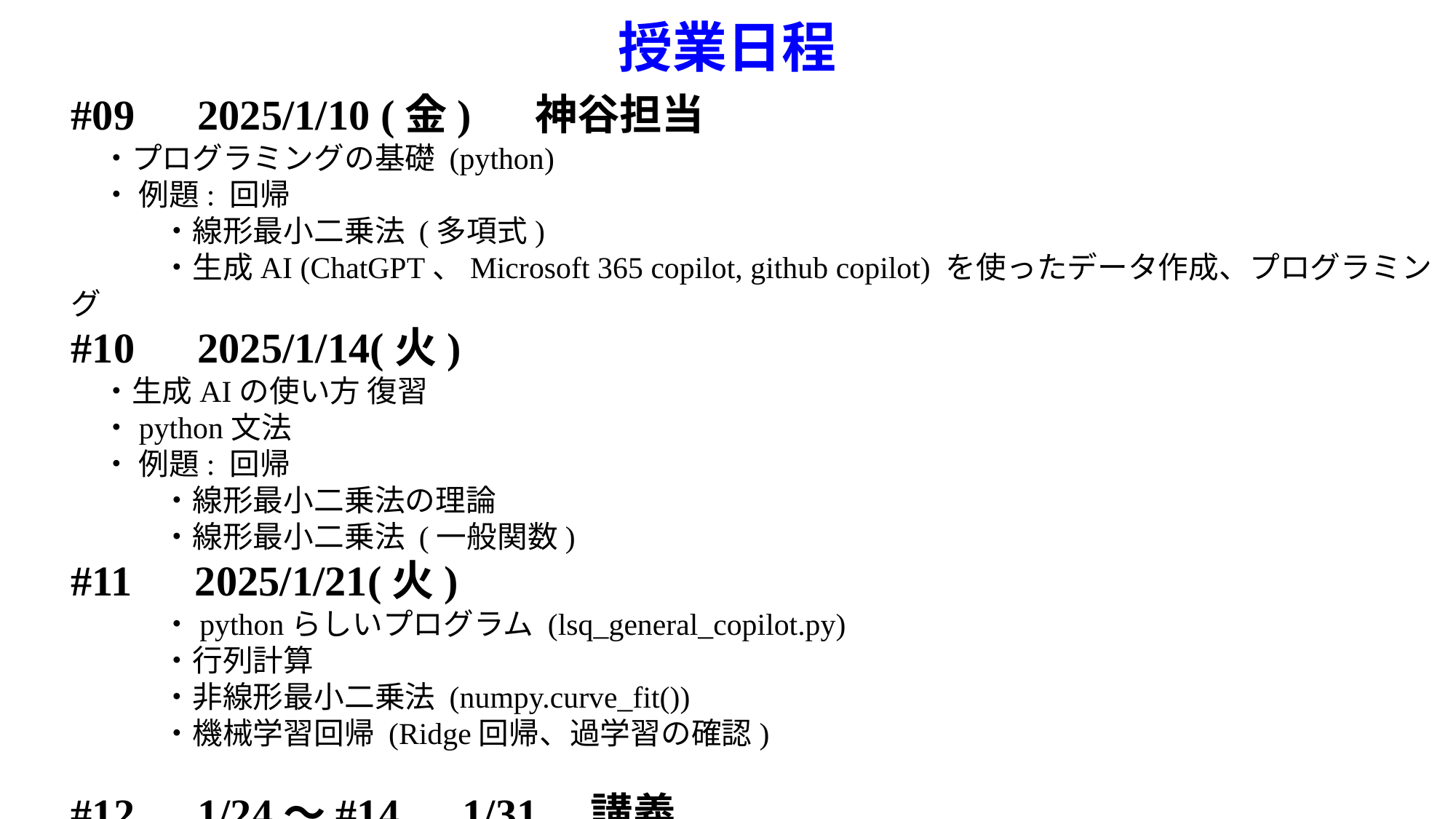

# 授業日程
#09　2025/1/10 (金) 　神谷担当
　・プログラミングの基礎 (python)
　・ 例題: 回帰
　　　・線形最小二乗法 (多項式)
　　　・生成AI (ChatGPT、Microsoft 365 copilot, github copilot) を使ったデータ作成、プログラミング
#10　2025/1/14(火)
　・生成AIの使い方 復習
　・python文法
　・ 例題: 回帰
　　　・線形最小二乗法の理論
　　　・線形最小二乗法 (一般関数)
#11　2025/1/21(火)
　　　・pythonらしいプログラム (lsq_general_copilot.py)
　　　・行列計算
　　　・非線形最小二乗法 (numpy.curve_fit())
　　　・機械学習回帰 (Ridge回帰、過学習の確認)

#12　1/24～#14　1/31　講義